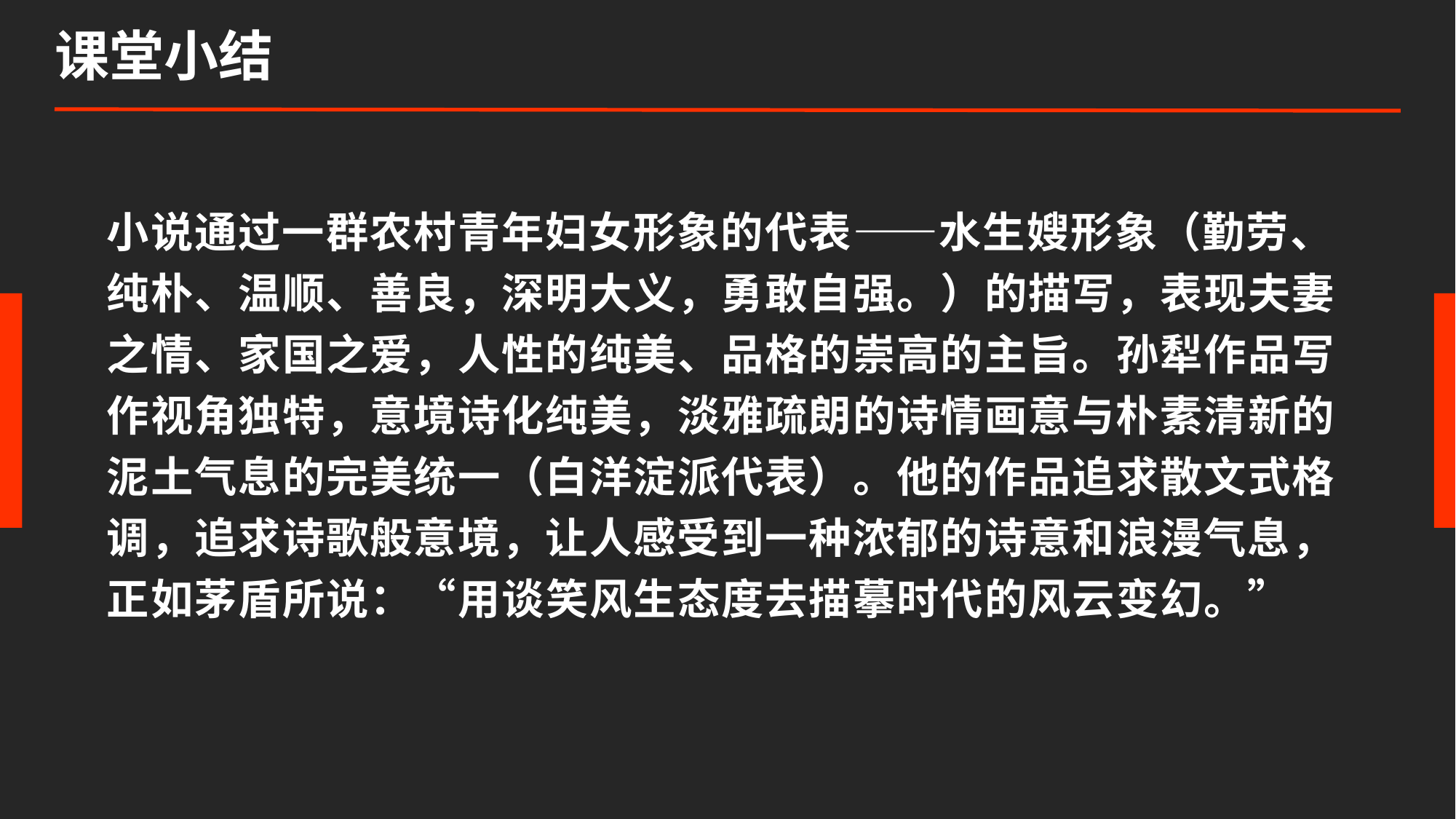

课堂小结
小说通过一群农村青年妇女形象的代表——水生嫂形象（勤劳、纯朴、温顺、善良，深明大义，勇敢自强。）的描写，表现夫妻之情、家国之爱，人性的纯美、品格的崇高的主旨。孙犁作品写作视角独特，意境诗化纯美，淡雅疏朗的诗情画意与朴素清新的泥土气息的完美统一（白洋淀派代表）。他的作品追求散文式格调，追求诗歌般意境，让人感受到一种浓郁的诗意和浪漫气息，正如茅盾所说：“用谈笑风生态度去描摹时代的风云变幻。”